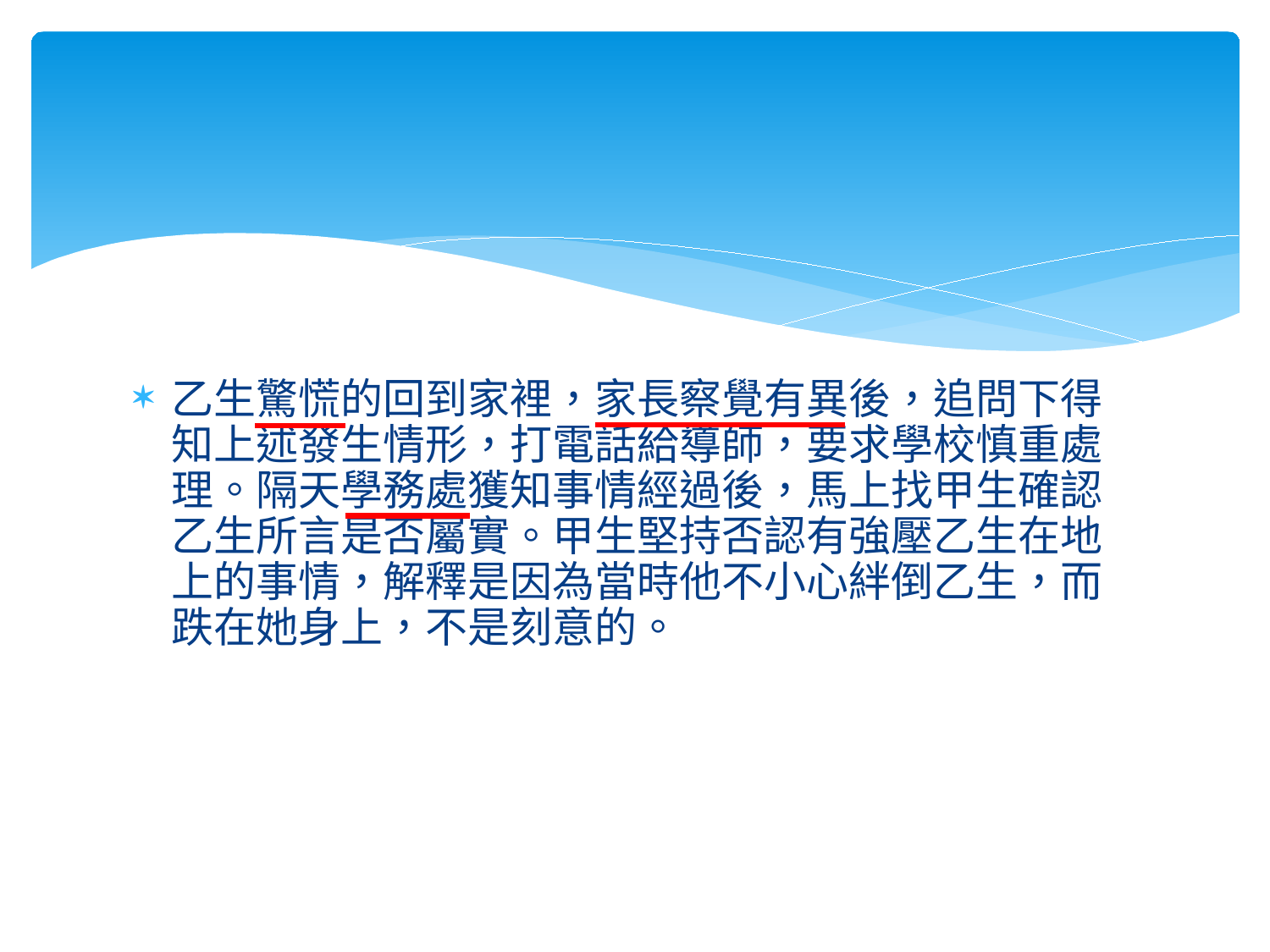

#
乙生驚慌的回到家裡，家長察覺有異後，追問下得知上述發生情形，打電話給導師，要求學校慎重處理。隔天學務處獲知事情經過後，馬上找甲生確認乙生所言是否屬實。甲生堅持否認有強壓乙生在地上的事情，解釋是因為當時他不小心絆倒乙生，而跌在她身上，不是刻意的。